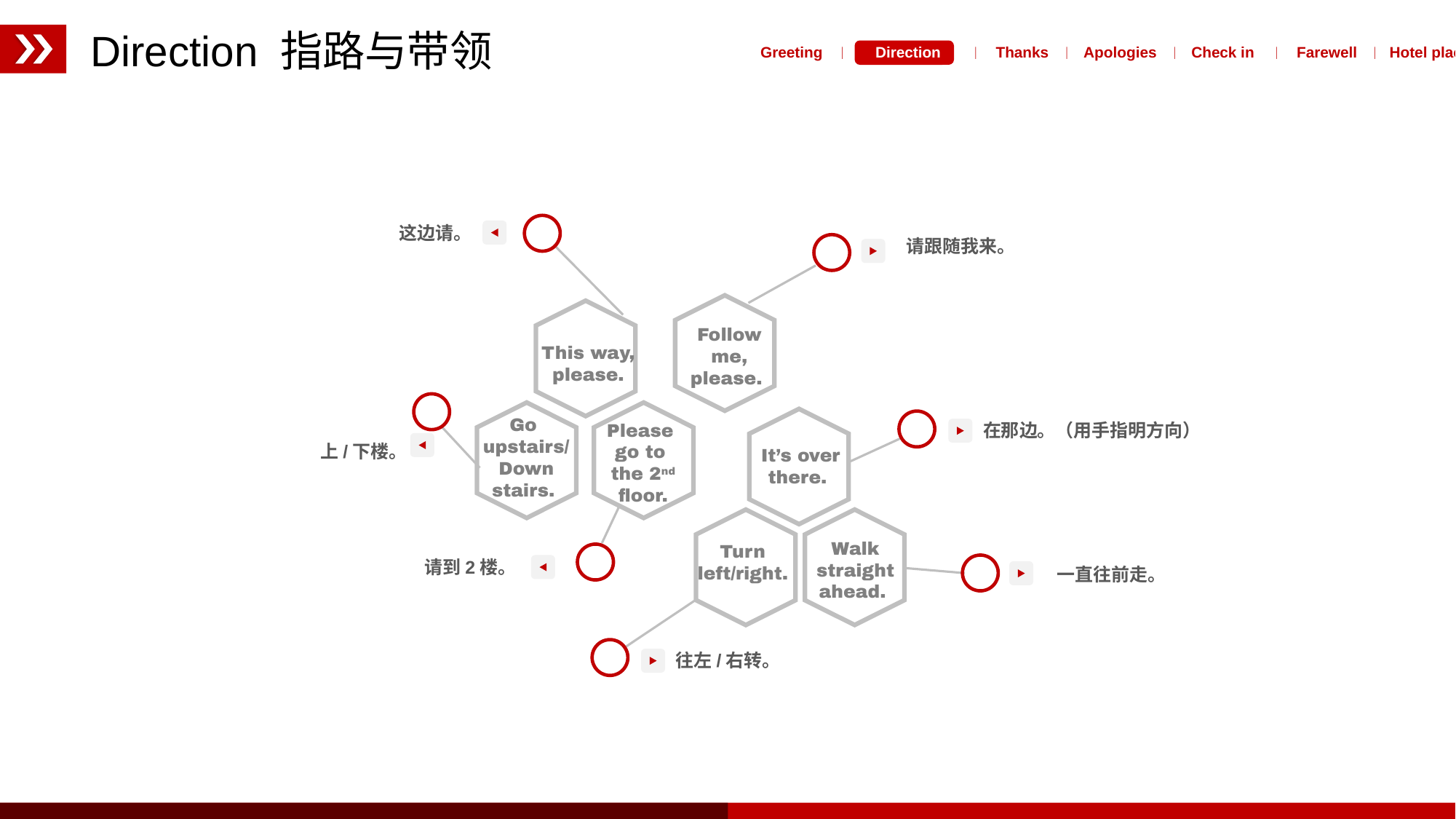

Direction 指路与带领

 Greeting  ｜       Direction      ｜   Thanks  ｜  Apologies  ｜  Check in   ｜   Farewell  ｜  Hotel place

This way,
 please.
这边请。

请跟随我来。

 Follow
 me,
 please.

Go
upstairs/
Down
stairs.

Please
go to
the 2nd
 floor.

It’s over there.

在那边。（用手指明方向）

上/下楼。

Turn
left/right.

Walk straight ahead.

请到2楼。

一直往前走。

往左/右转。